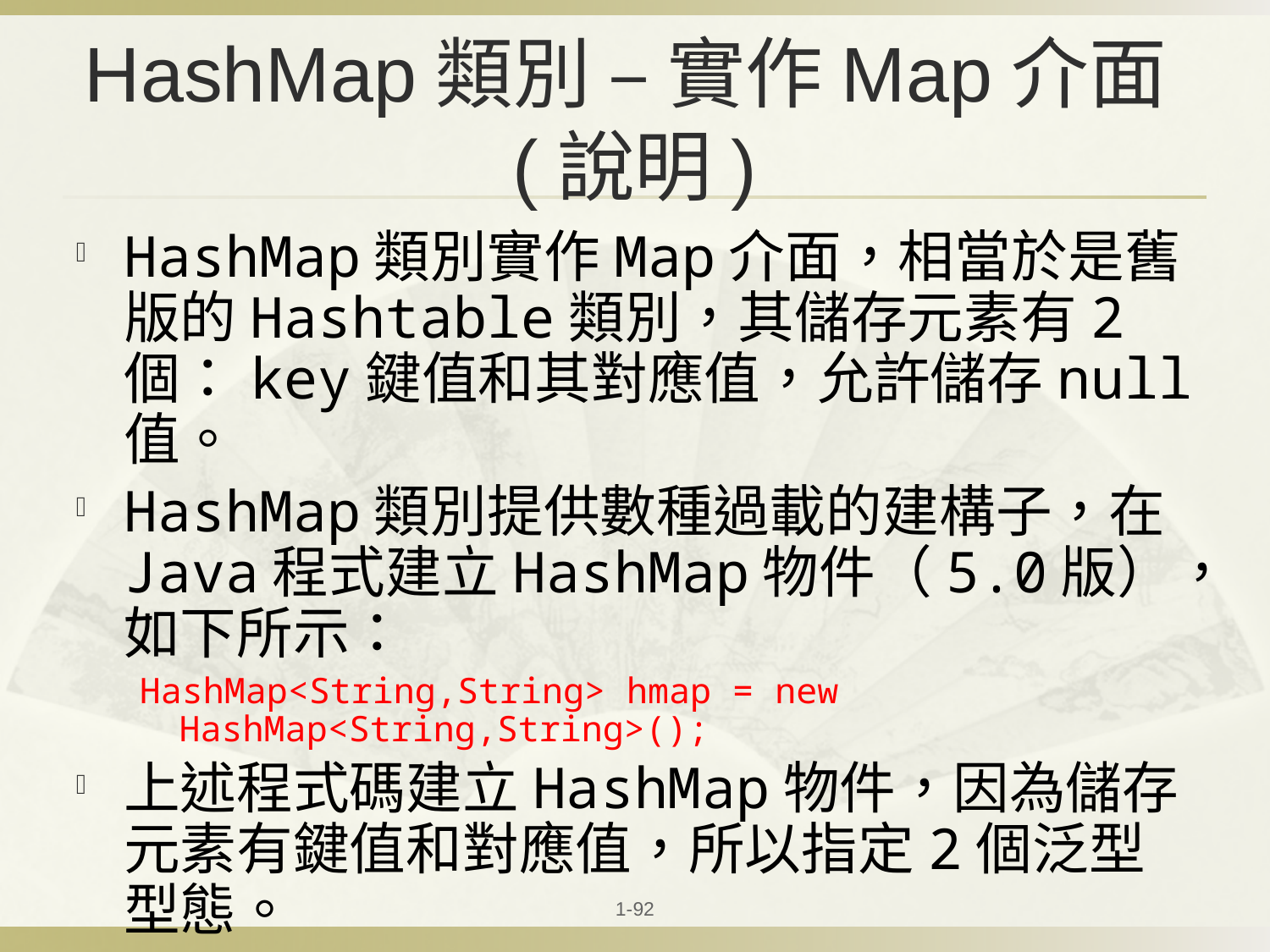

# HashMap類別 – 實作Map介面(說明)
HashMap類別實作Map介面，相當於是舊版的Hashtable類別，其儲存元素有2個：key鍵值和其對應值，允許儲存null值。
HashMap類別提供數種過載的建構子，在Java程式建立HashMap物件（5.0版），如下所示：
HashMap<String,String> hmap = new HashMap<String,String>();
上述程式碼建立HashMap物件，因為儲存元素有鍵值和對應值，所以指定2個泛型型態。
1-92